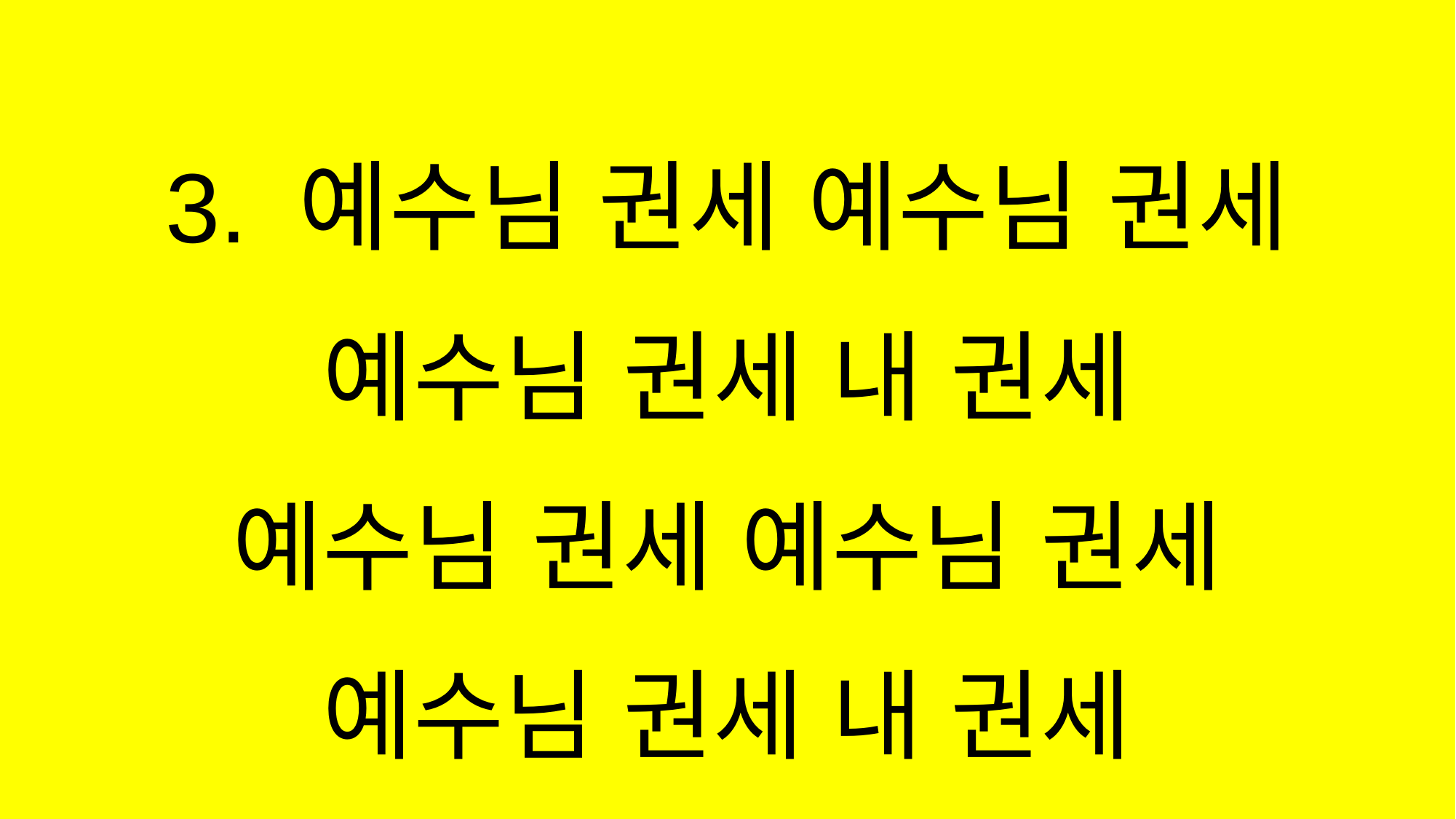

#
3. 예수님 권세 예수님 권세

예수님 권세 내 권세

예수님 권세 예수님 권세

예수님 권세 내 권세